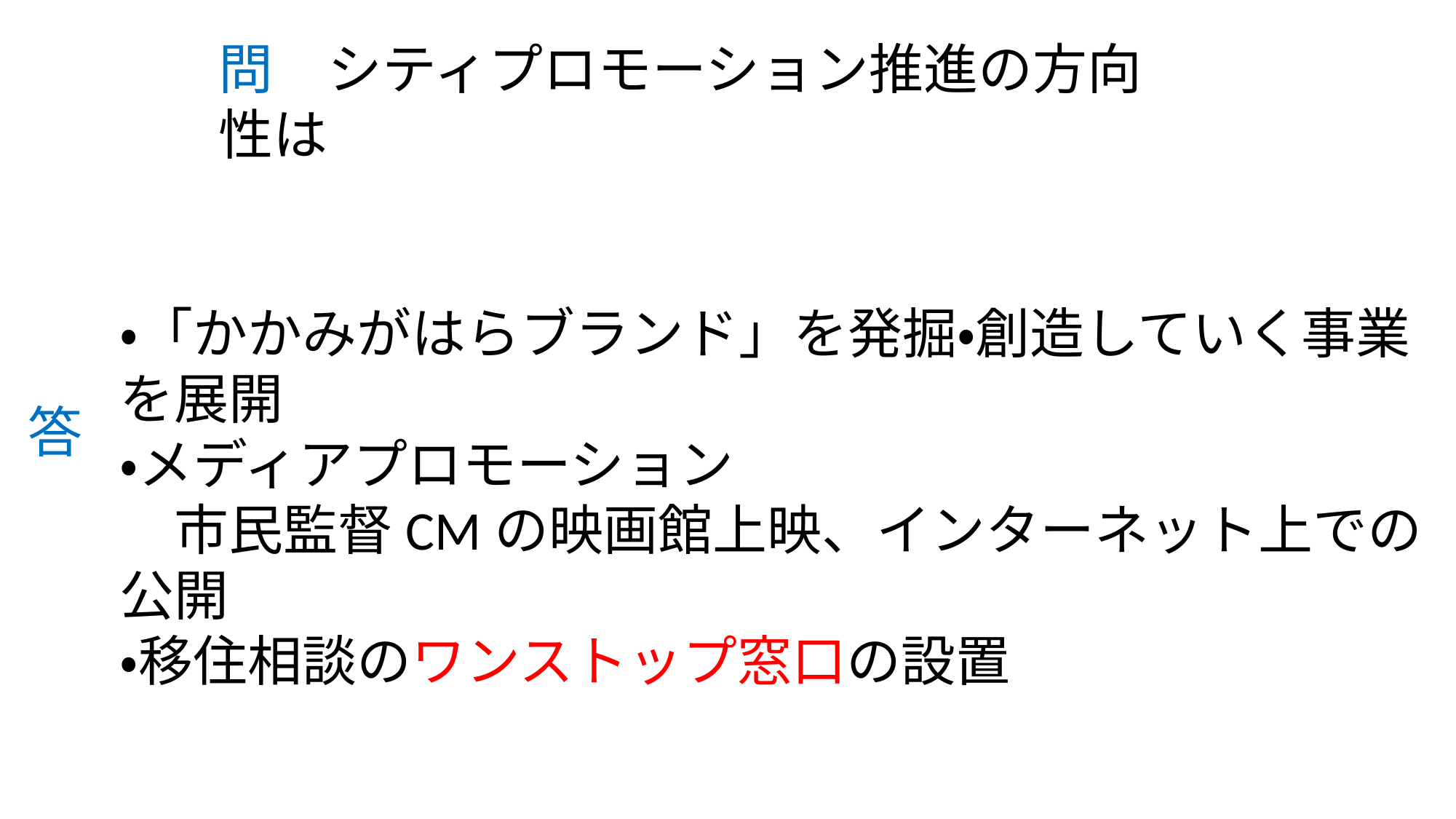

問　シティプロモーション推進の方向性は
・「かかみがはらブランド」を発掘・創造していく事業を展開
・メディアプロモーション
　市民監督CMの映画館上映、インターネット上での公開
・移住相談のワンストップ窓口の設置
答